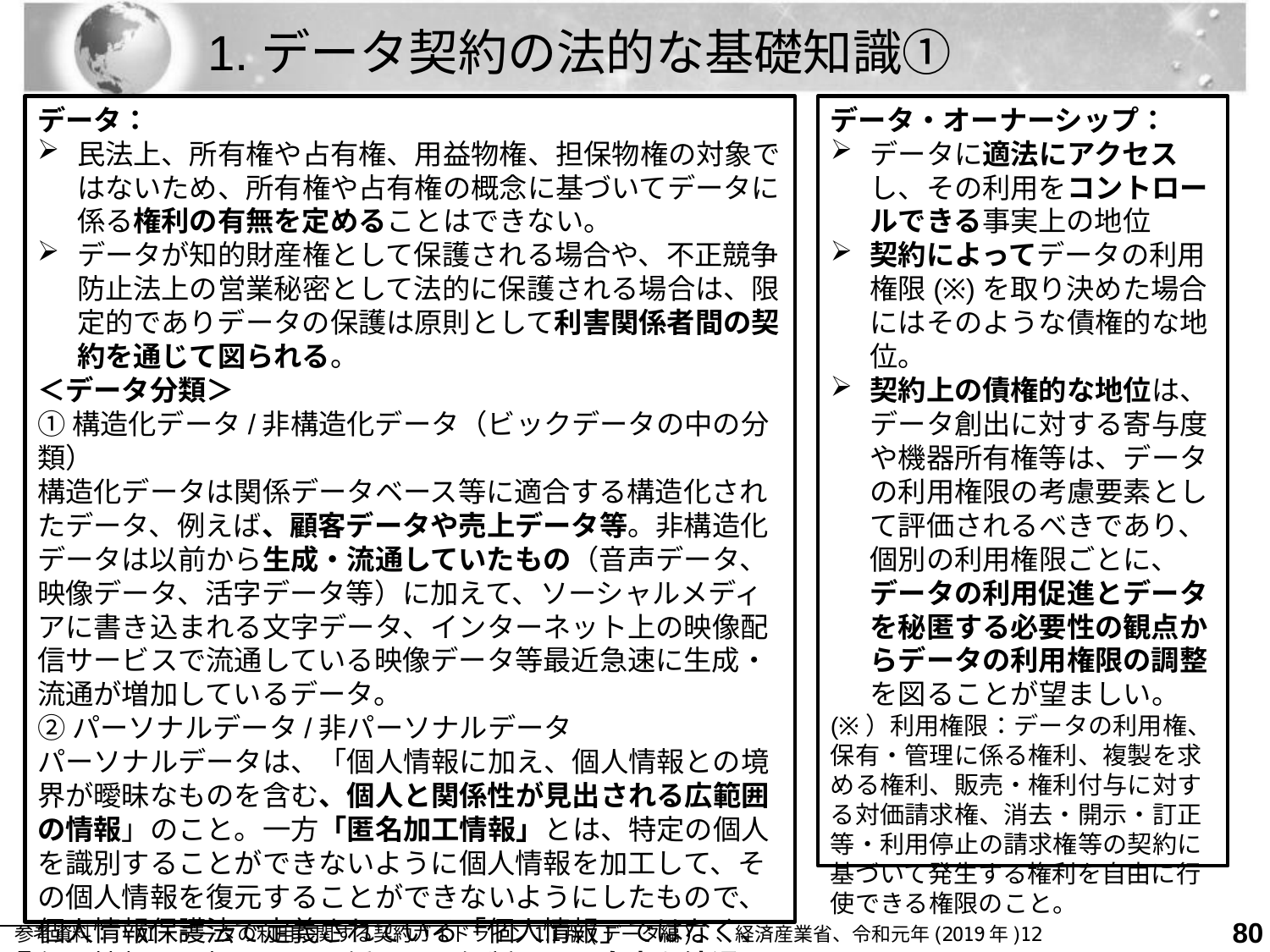

# 1.データ契約の法的な基礎知識①
データ：
民法上、所有権や占有権、用益物権、担保物権の対象ではないため、所有権や占有権の概念に基づいてデータに係る権利の有無を定めることはできない。
データが知的財産権として保護される場合や、不正競争防止法上の営業秘密として法的に保護される場合は、限定的でありデータの保護は原則として利害関係者間の契約を通じて図られる。
＜データ分類＞
①構造化データ/非構造化データ（ビックデータの中の分類）
構造化データは関係データベース等に適合する構造化されたデータ、例えば、顧客データや売上データ等。非構造化データは以前から生成・流通していたもの（音声データ、映像データ、活字データ等）に加えて、ソーシャルメディアに書き込まれる文字データ、インターネット上の映像配信サービスで流通している映像データ等最近急速に生成・流通が増加しているデータ。
②パーソナルデータ/非パーソナルデータ
パーソナルデータは、「個人情報に加え、個人情報との境界が曖昧なものを含む、個人と関係性が見出される広範囲の情報」のこと。一方「匿名加工情報」とは、特定の個人を識別することができないように個人情報を加工して、その個人情報を復元することができないようにしたもので、個人情報保護法で定義されている「個人情報」ではなく、個人情報の取扱いよりも緩やかな規制の下、自由な流通・利活用を促進することを可能としている。

データ・オーナーシップ：
データに適法にアクセスし、その利用をコントロールできる事実上の地位
契約によってデータの利用権限(※)を取り決めた場合にはそのような債権的な地位。
契約上の債権的な地位は、データ創出に対する寄与度や機器所有権等は、データの利用権限の考慮要素として評価されるべきであり、個別の利用権限ごとに、データの利用促進とデータを秘匿する必要性の観点からデータの利用権限の調整を図ることが望ましい。
(※）利用権限：データの利用権、保有・管理に係る権利、複製を求める権利、販売・権利付与に対する対価請求権、消去・開示・訂正等・利用停止の請求権等の契約に基づいて発生する権利を自由に行使できる権限のこと。
80
参考資料：「AI・データの利用に関する契約ガイドライン1.1版(データ編)」、経済産業省、令和元年(2019年)12月